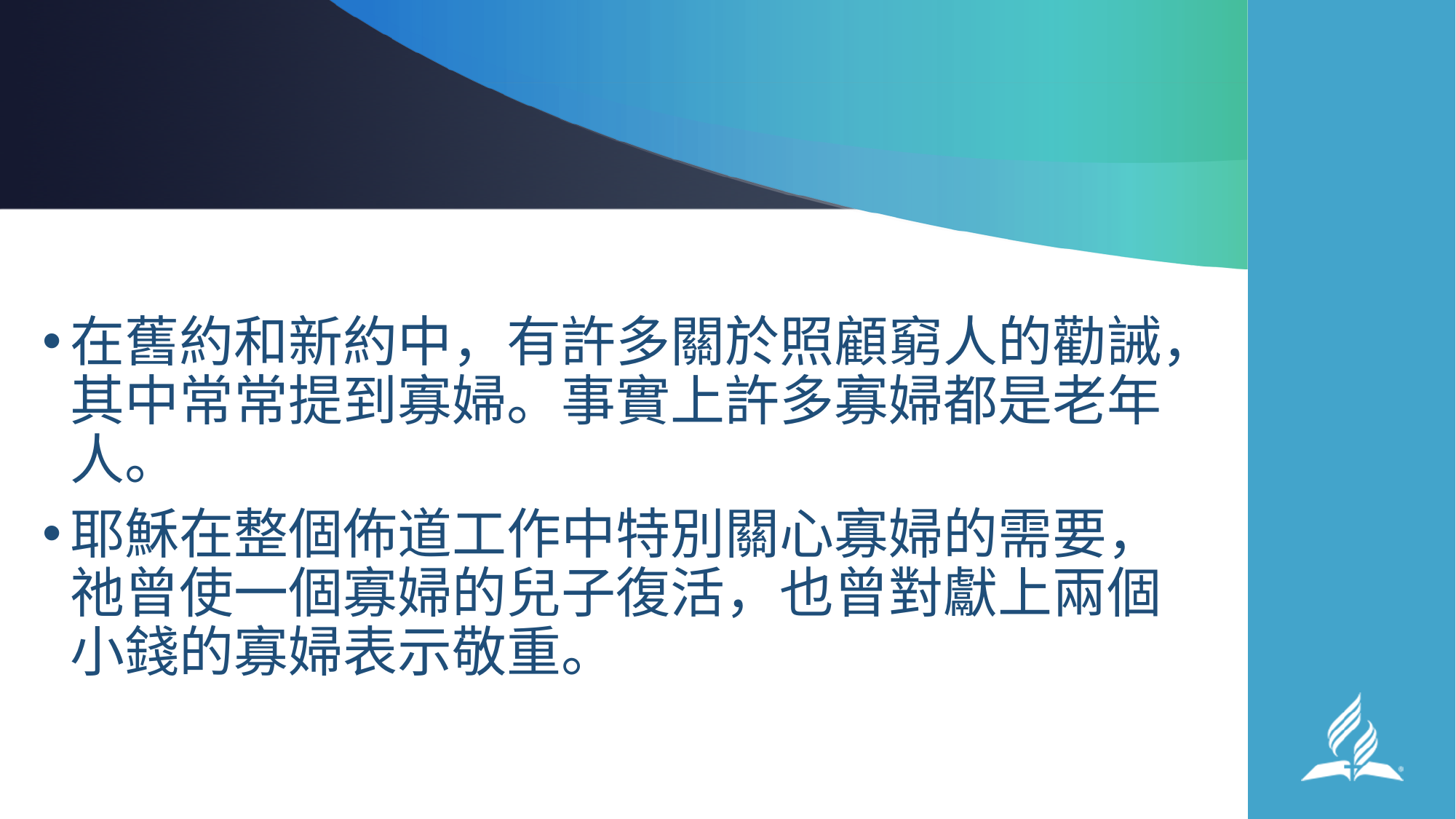

#
在舊約和新約中，有許多關於照顧窮人的勸誡，其中常常提到寡婦。事實上許多寡婦都是老年人。
耶穌在整個佈道工作中特別關心寡婦的需要，祂曾使一個寡婦的兒子復活，也曾對獻上兩個小錢的寡婦表示敬重。